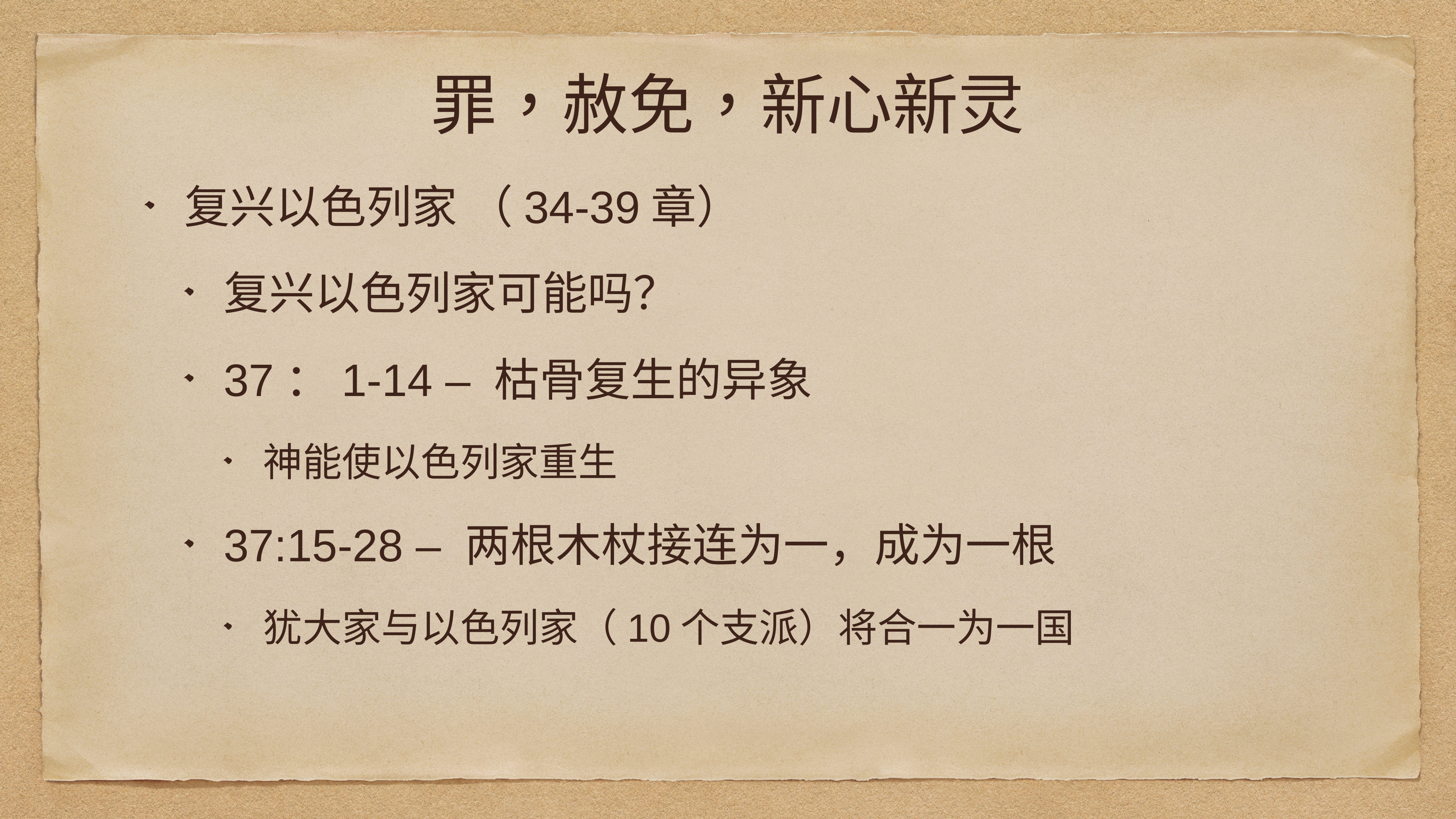

# 罪，赦免，新心新灵
复兴以色列家 （34-39章）
复兴以色列家可能吗？
37：1-14 – 枯骨复生的异象
神能使以色列家重生
37:15-28 – 两根木杖接连为一，成为一根
犹大家与以色列家（10个支派）将合一为一国